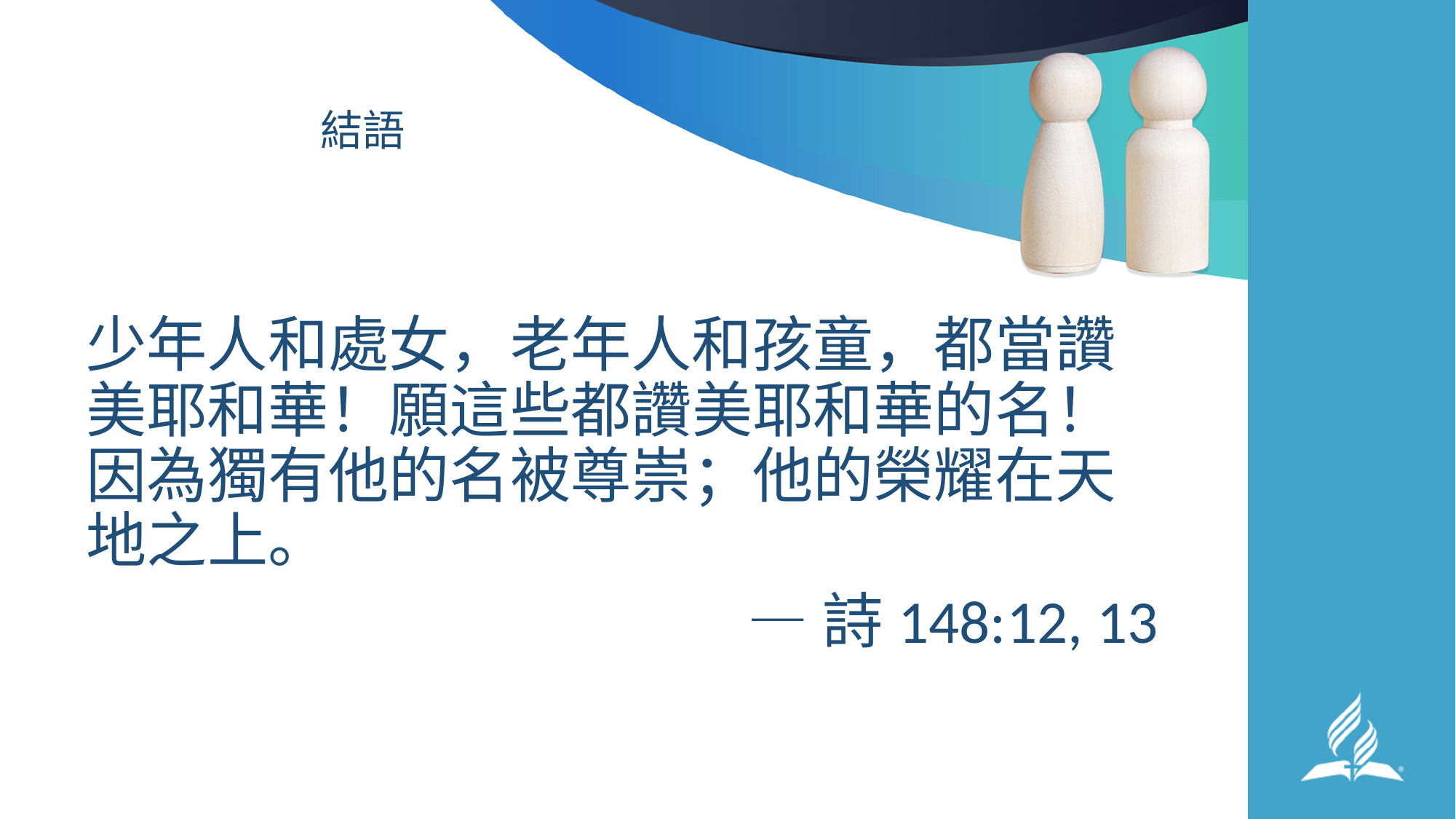

# 結語
少年人和處女，老年人和孩童，都當讚美耶和華！願這些都讚美耶和華的名！因為獨有他的名被尊崇；他的榮耀在天地之上。
—詩148:12, 13